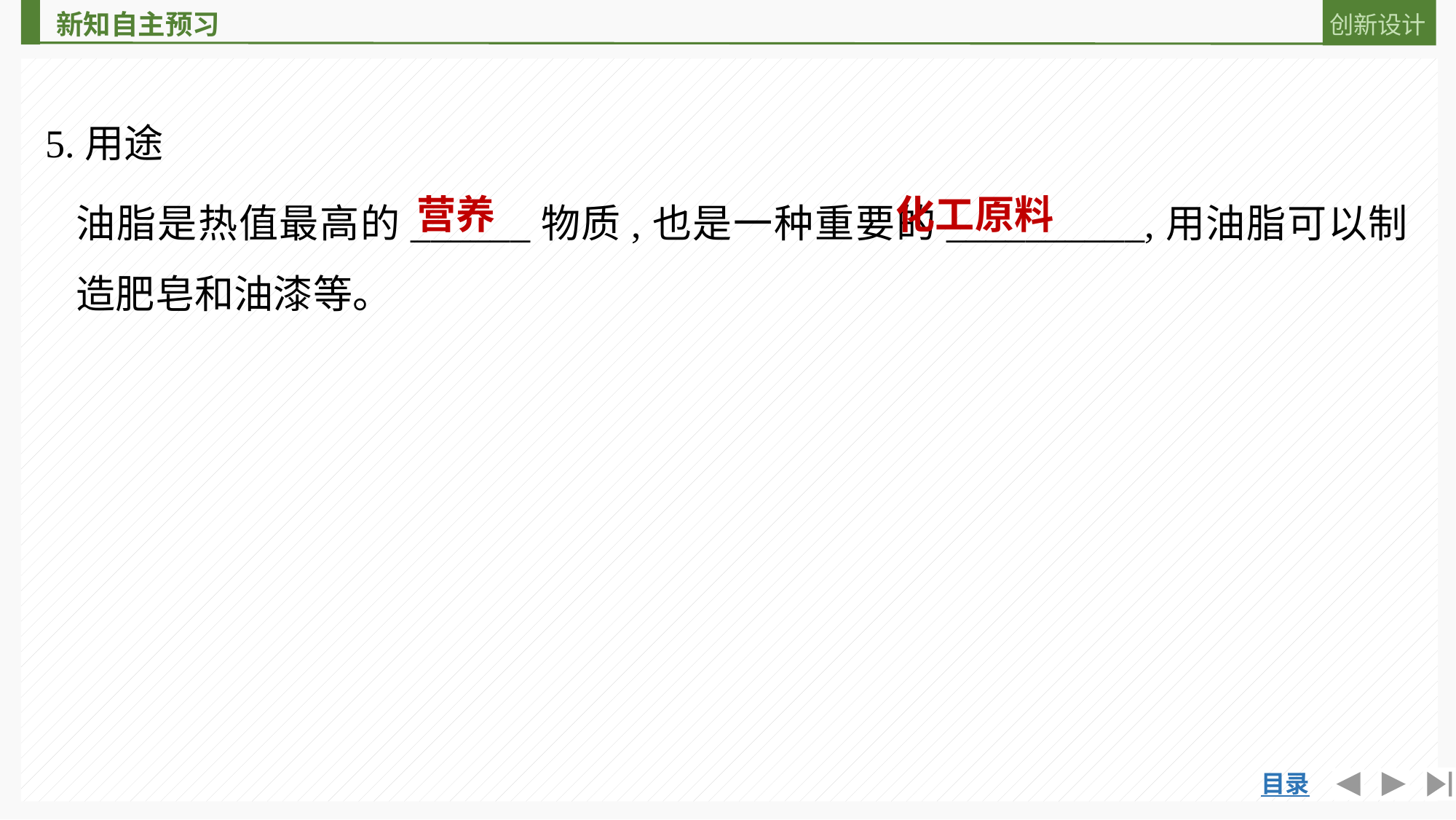

5.用途
油脂是热值最高的______物质,也是一种重要的__________,用油脂可以制造肥皂和油漆等。
营养
化工原料